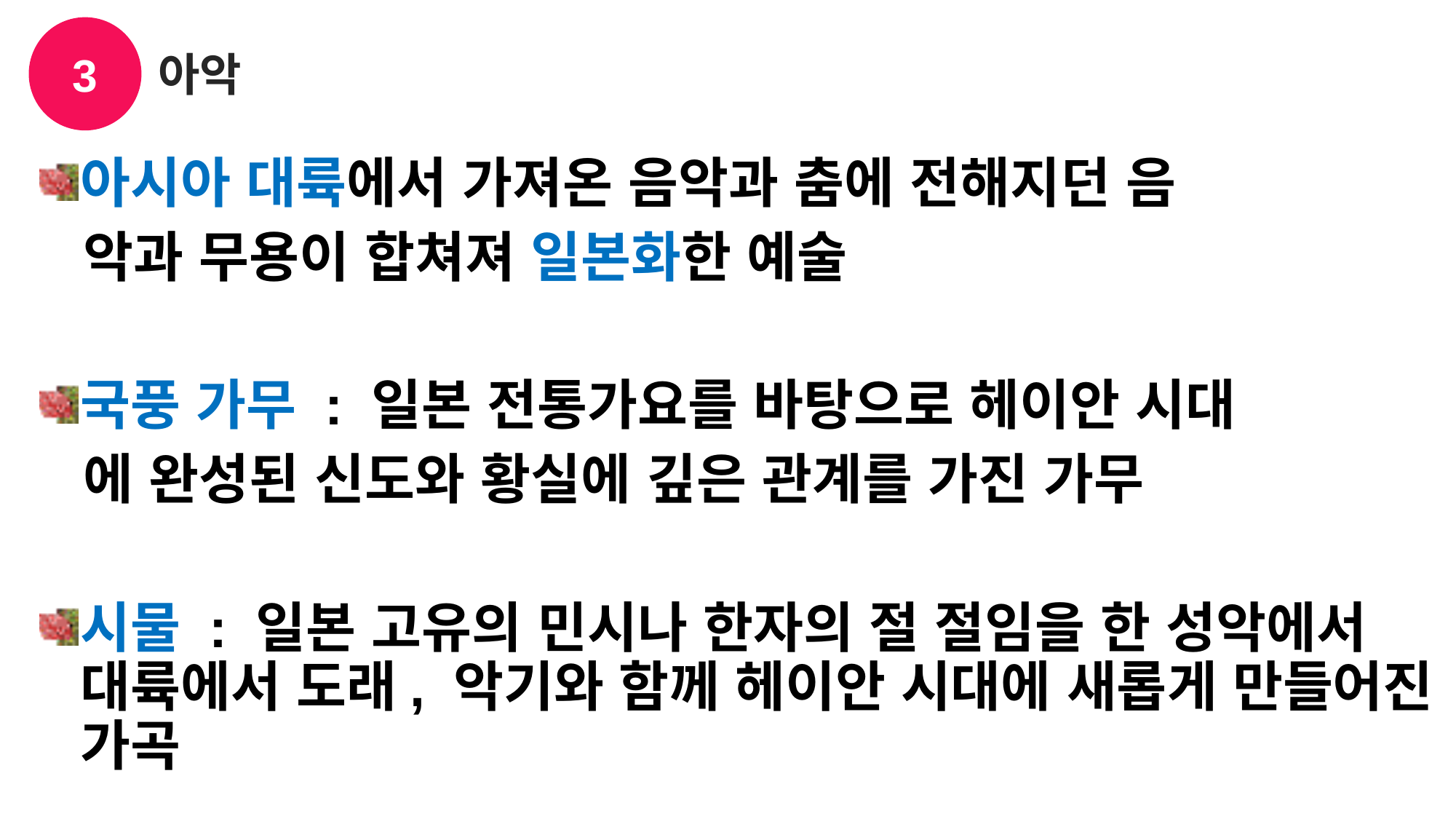

3
아악
아시아 대륙에서 가져온 음악과 춤에 전해지던 음
  악과 무용이 합쳐져 일본화한 예술

국풍 가무 : 일본 전통가요를 바탕으로 헤이안 시대
  에 완성된 신도와 황실에 깊은 관계를 가진 가무

시물 : 일본 고유의 민시나 한자의 절 절임을 한 성악에서 대륙에서 도래, 악기와 함께 헤이안 시대에 새롭게 만들어진 가곡